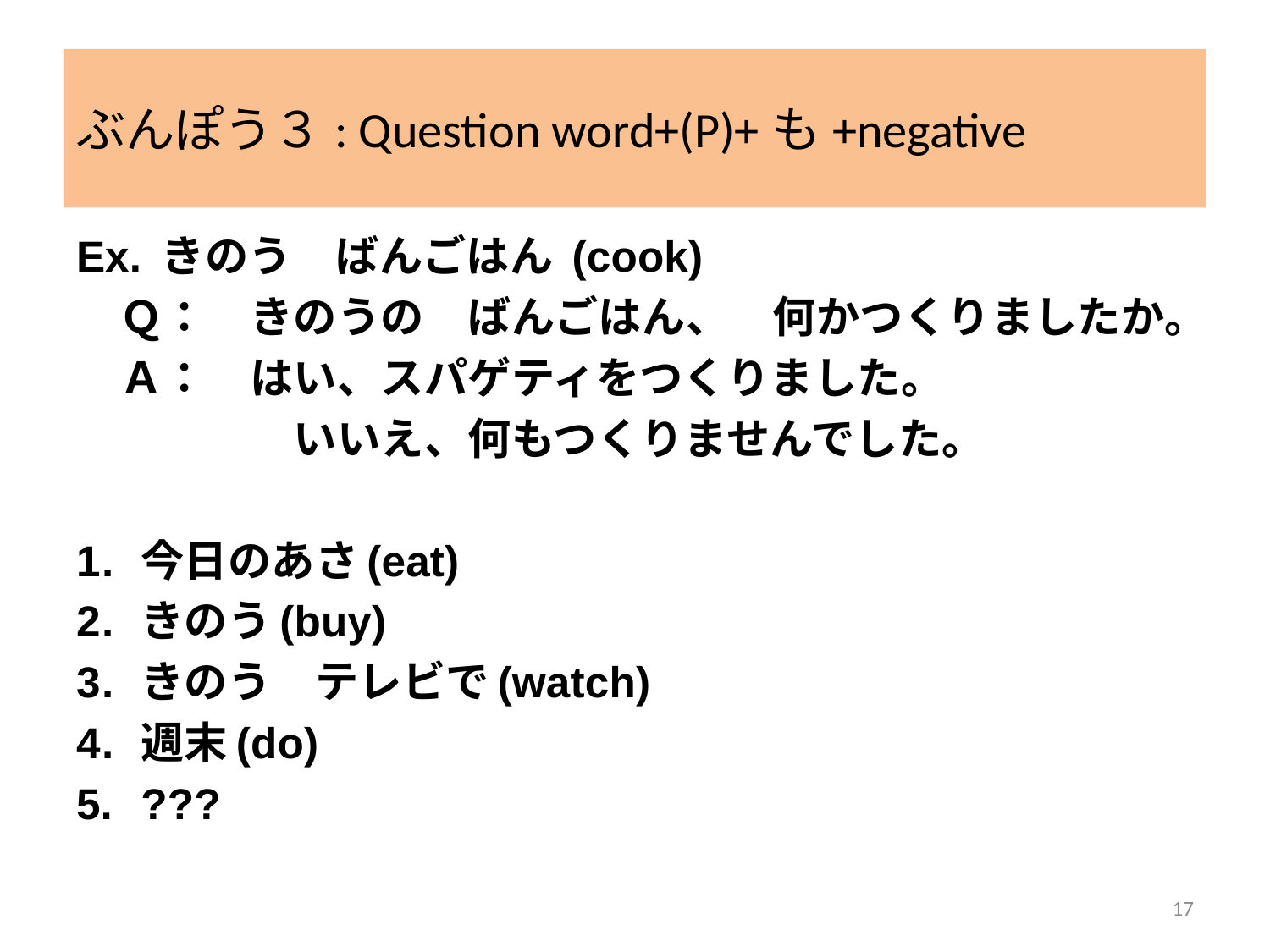

ぶんぽう３: Question word+(P)+も+negative
Ex. きのう　ばんごはん (cook)
	Ｑ：　きのうの　ばんごはん、　何かつくりましたか。
	Ａ：　はい、スパゲティをつくりました。
	　　　　いいえ、何もつくりませんでした。

今日のあさ(eat)
きのう(buy)
きのう　テレビで(watch)
週末(do)
???

17